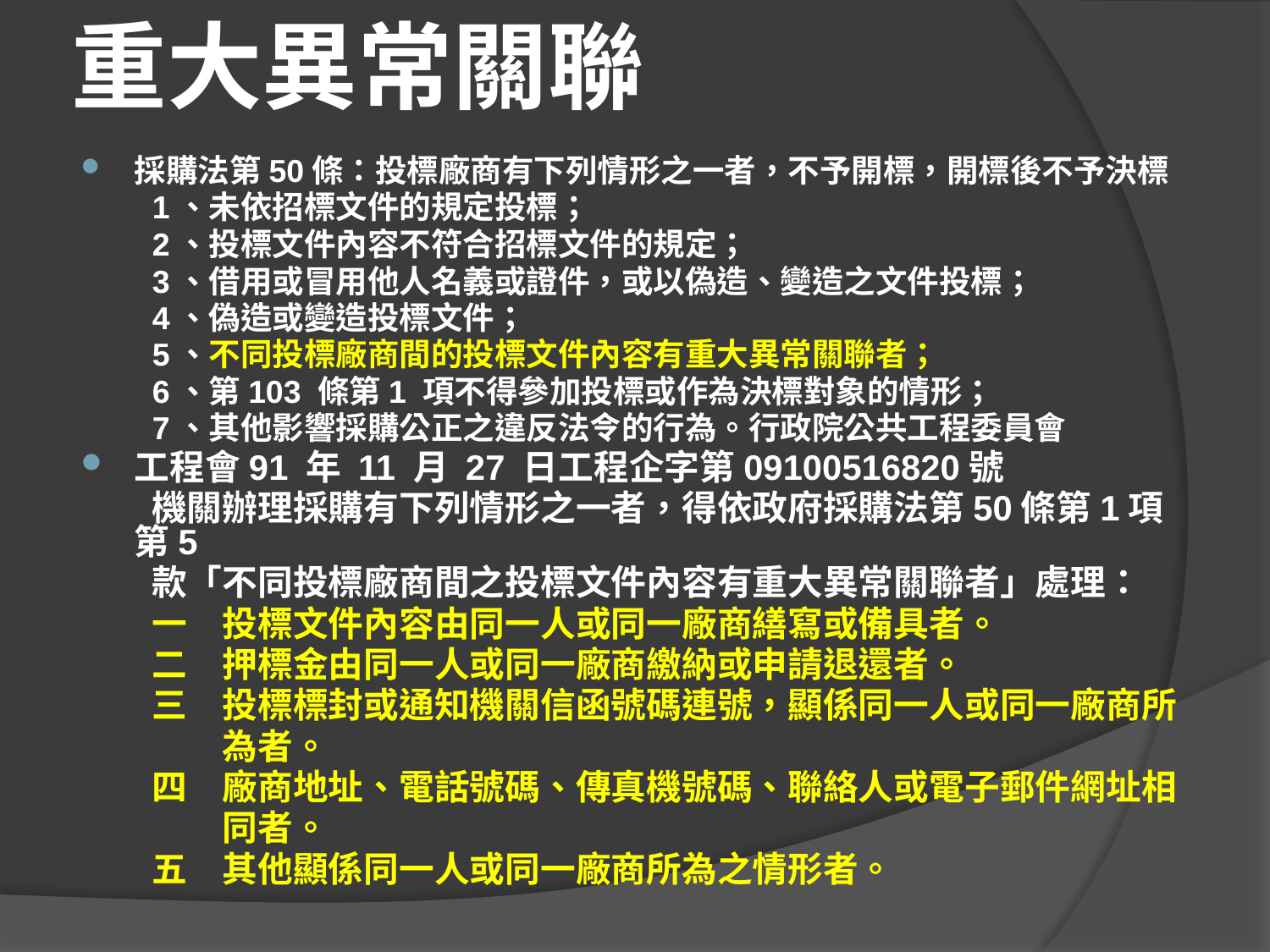

# 重大異常關聯
採購法第50條：投標廠商有下列情形之一者，不予開標，開標後不予決標
　　1、未依招標文件的規定投標；
　　2、投標文件內容不符合招標文件的規定；
　　3、借用或冒用他人名義或證件，或以偽造、變造之文件投標；
　　4、偽造或變造投標文件；
　　5、不同投標廠商間的投標文件內容有重大異常關聯者；
　　6、第103 條第1 項不得參加投標或作為決標對象的情形；
　　7、其他影響採購公正之違反法令的行為。行政院公共工程委員會
工程會91 年 11 月 27 日工程企字第09100516820號
　　機關辦理採購有下列情形之一者，得依政府採購法第50條第1項第5
　　款「不同投標廠商間之投標文件內容有重大異常關聯者」處理：
　　一　投標文件內容由同一人或同一廠商繕寫或備具者。
　　二　押標金由同一人或同一廠商繳納或申請退還者。
　　三　投標標封或通知機關信函號碼連號，顯係同一人或同一廠商所
　　　　為者。
　　四　廠商地址、電話號碼、傳真機號碼、聯絡人或電子郵件網址相
　　　　同者。
　　五　其他顯係同一人或同一廠商所為之情形者。